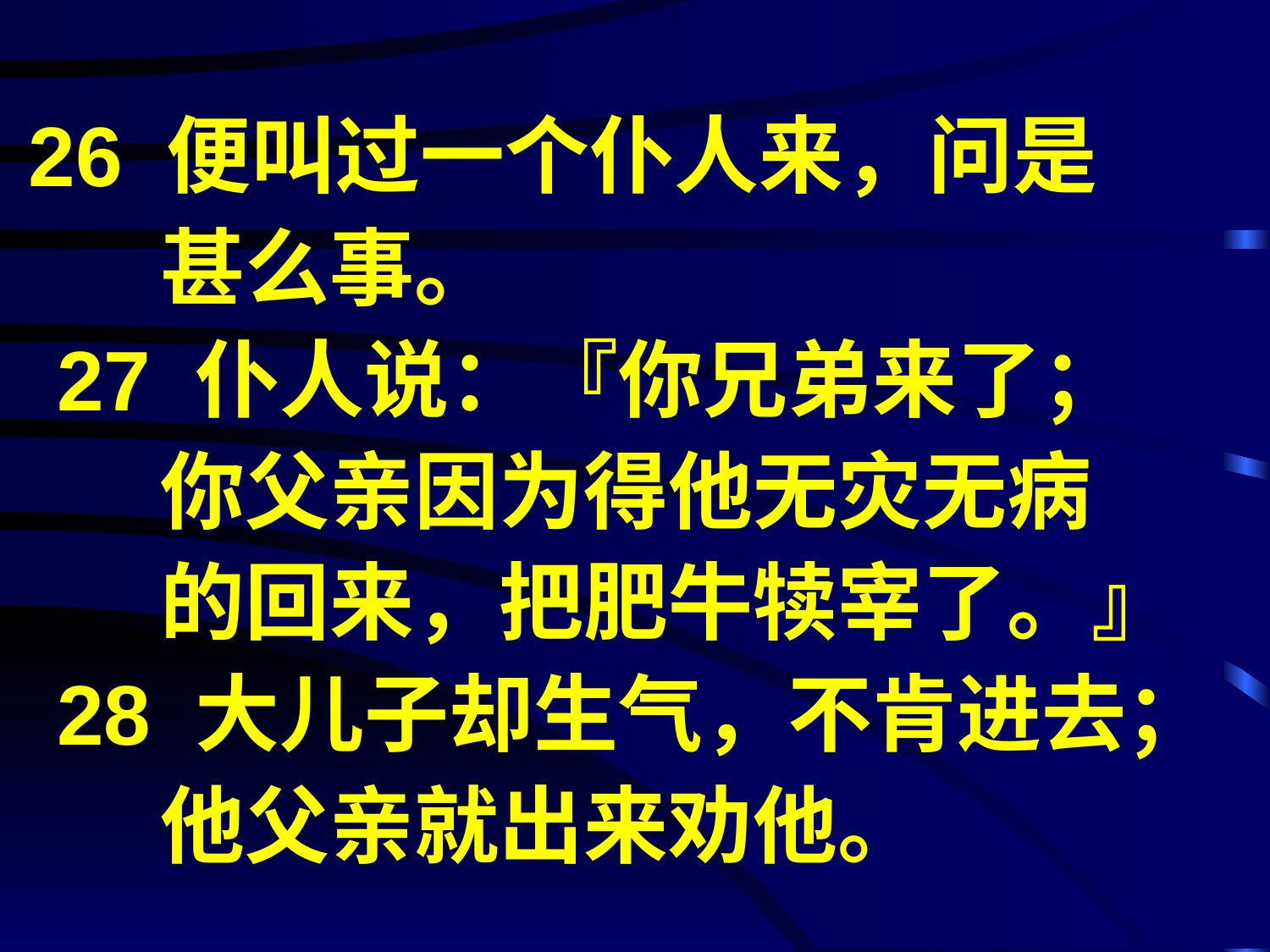

# 26 便叫过一个仆人来，问是 　 甚么事。 27 仆人说：『你兄弟来了； 　 你父亲因为得他无灾无病 　 的回来，把肥牛犊宰了。』 28 大儿子却生气，不肯进去； 　 他父亲就出来劝他。